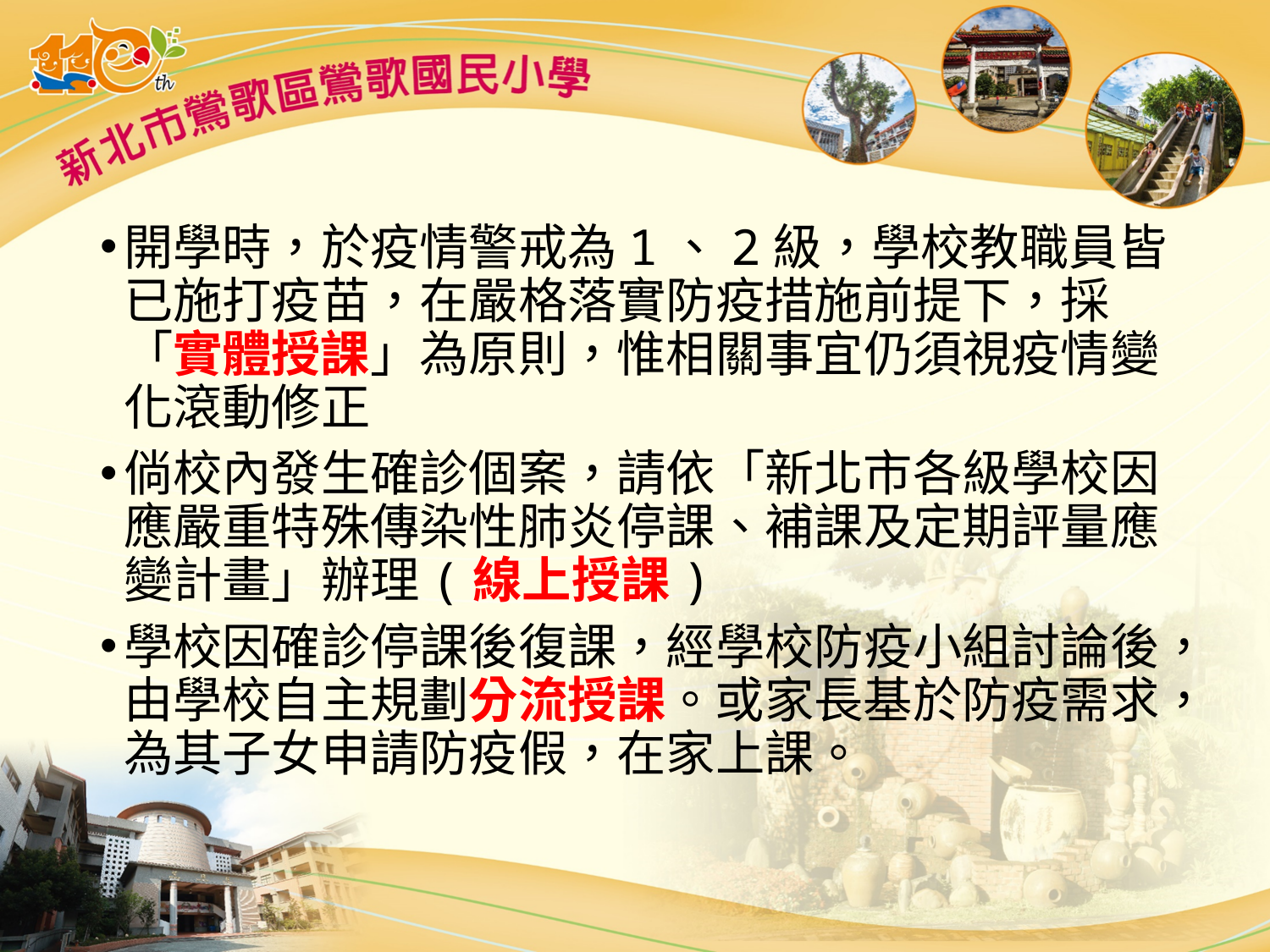

開學時，於疫情警戒為1、2級，學校教職員皆已施打疫苗，在嚴格落實防疫措施前提下，採「實體授課」為原則，惟相關事宜仍須視疫情變化滾動修正
倘校內發生確診個案，請依「新北市各級學校因應嚴重特殊傳染性肺炎停課、補課及定期評量應變計畫」辦理(線上授課)
學校因確診停課後復課，經學校防疫小組討論後，由學校自主規劃分流授課。或家長基於防疫需求，為其子女申請防疫假，在家上課。